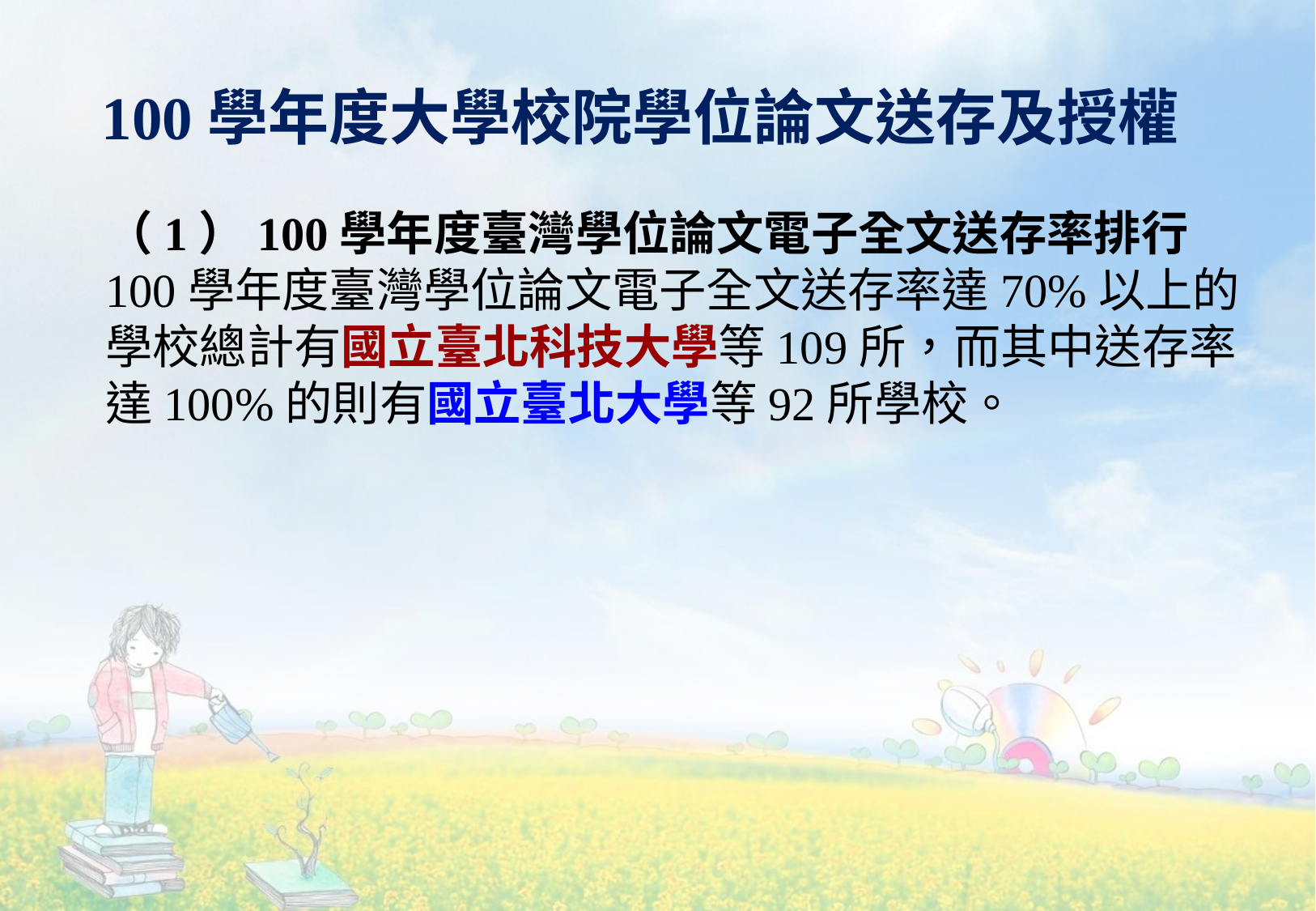

100學年度大學校院學位論文送存及授權
（1）100學年度臺灣學位論文電子全文送存率排行
100學年度臺灣學位論文電子全文送存率達70%以上的學校總計有國立臺北科技大學等109所，而其中送存率達100%的則有國立臺北大學等92所學校。